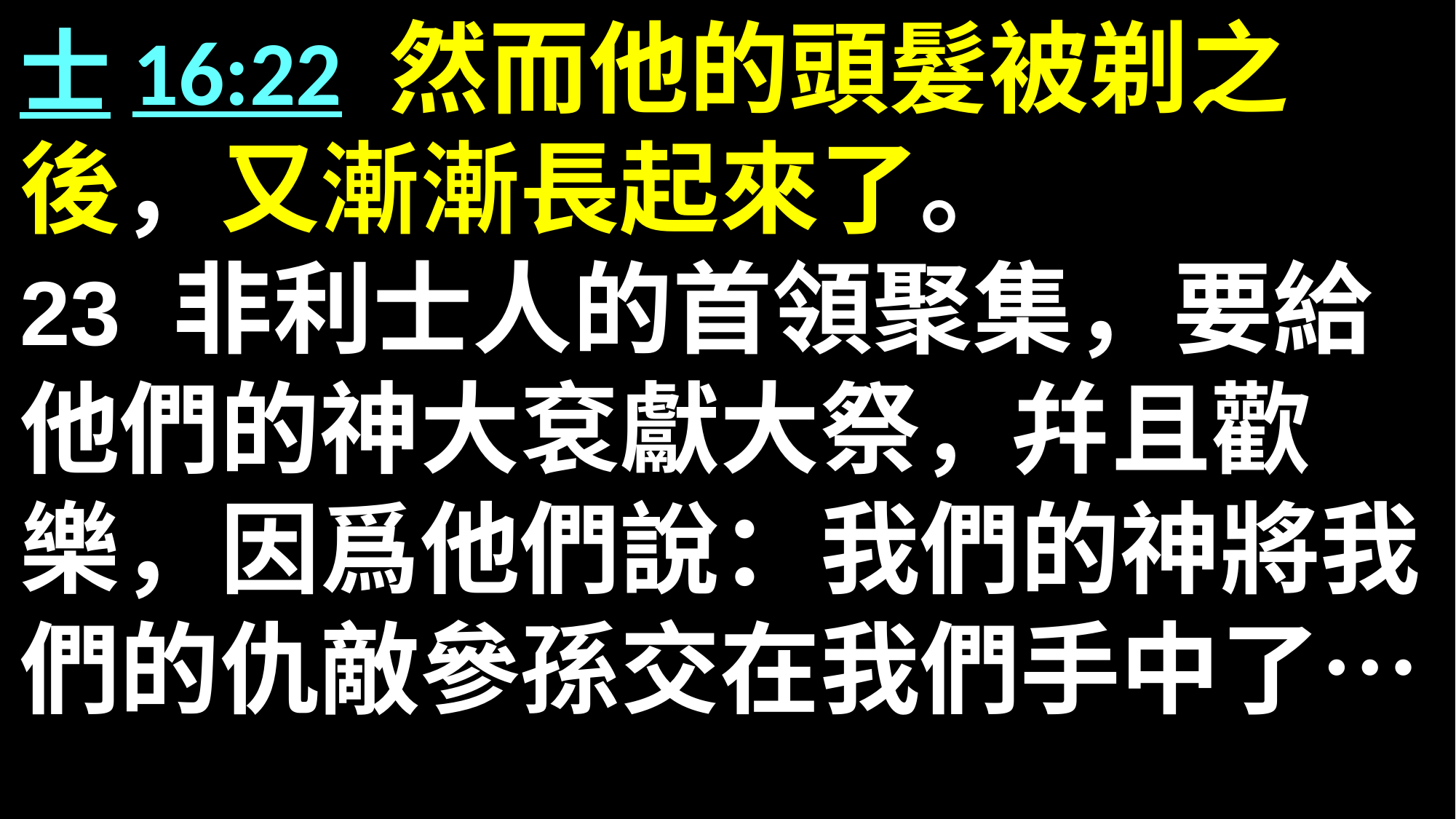

士16:22 然而他的頭髮被剃之後，又漸漸長起來了。
23 非利士人的首領聚集，要給他們的神大袞獻大祭，幷且歡樂，因爲他們說：我們的神將我們的仇敵參孫交在我們手中了…